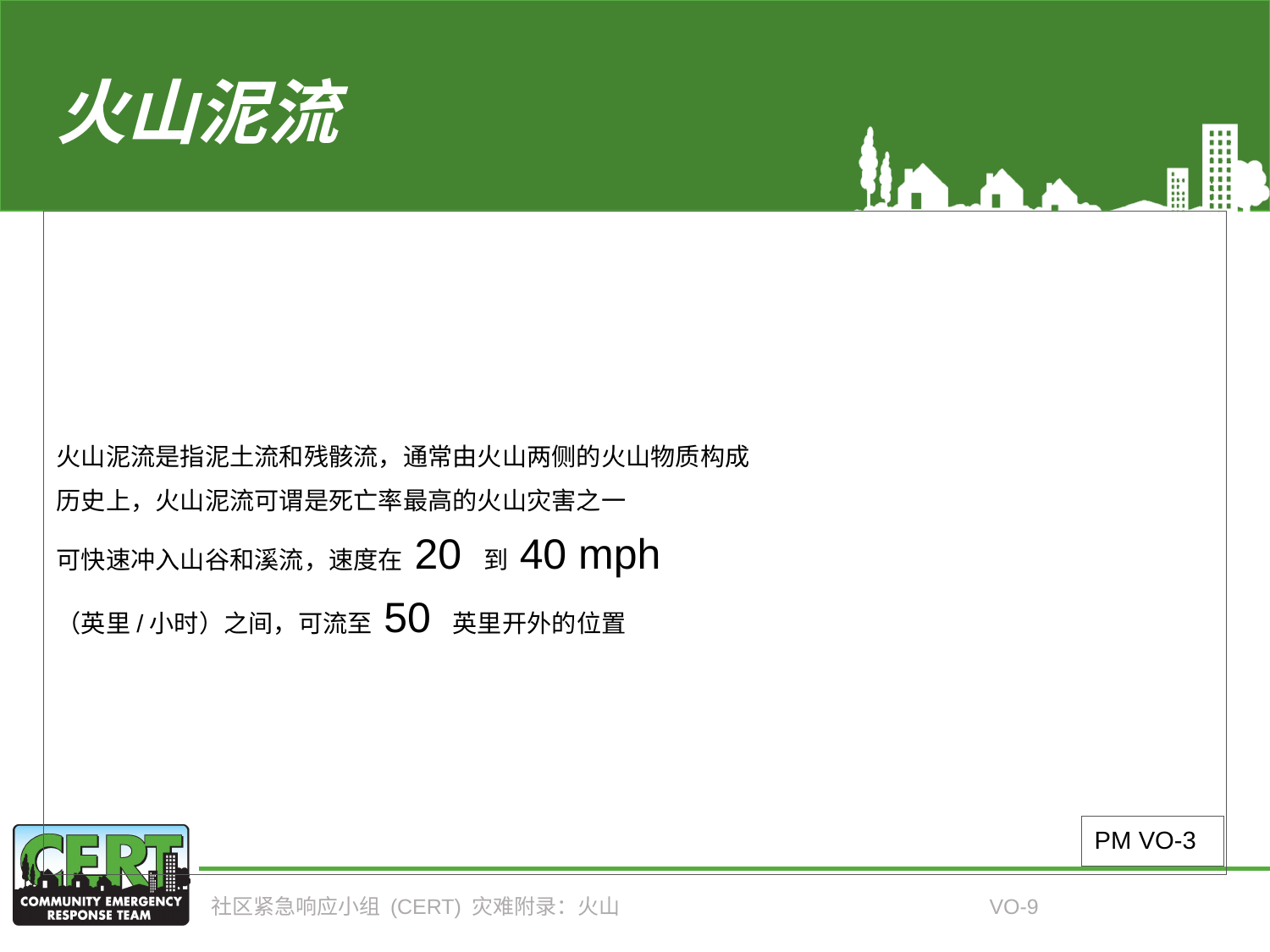

# 火山泥流
火山泥流是指泥土流和残骸流，通常由火山两侧的火山物质构成
历史上，火山泥流可谓是死亡率最高的火山灾害之一
可快速冲入山谷和溪流，速度在 20 到 40 mph
（英里/小时）之间，可流至 50 英里开外的位置
PM VO-3
社区紧急响应小组 (CERT) 灾难附录：火山
VO-9